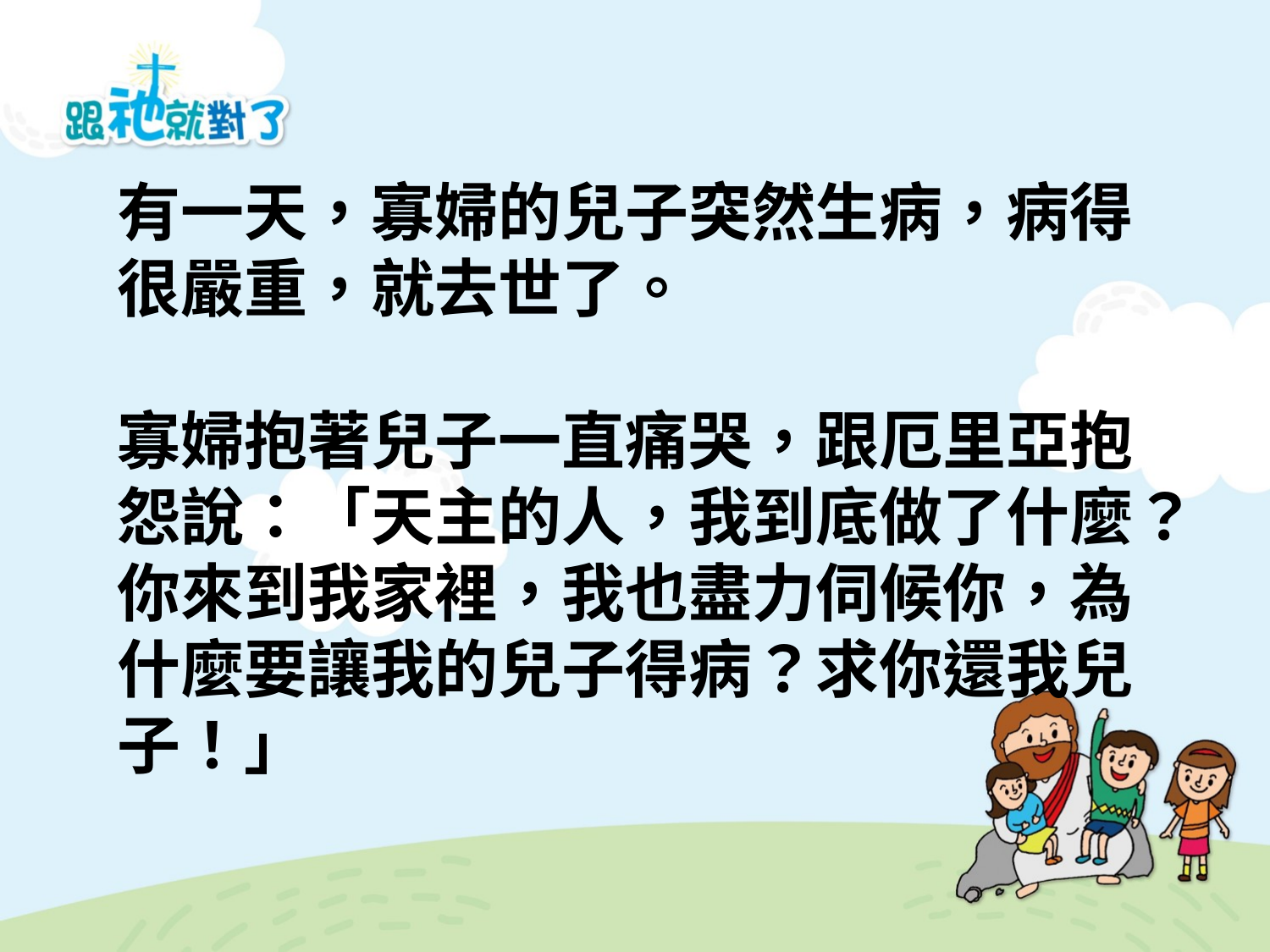

有一天，寡婦的兒子突然生病，病得很嚴重，就去世了。

寡婦抱著兒子一直痛哭，跟厄里亞抱怨說：「天主的人，我到底做了什麼？你來到我家裡，我也盡力伺候你，為什麼要讓我的兒子得病？求你還我兒子！」